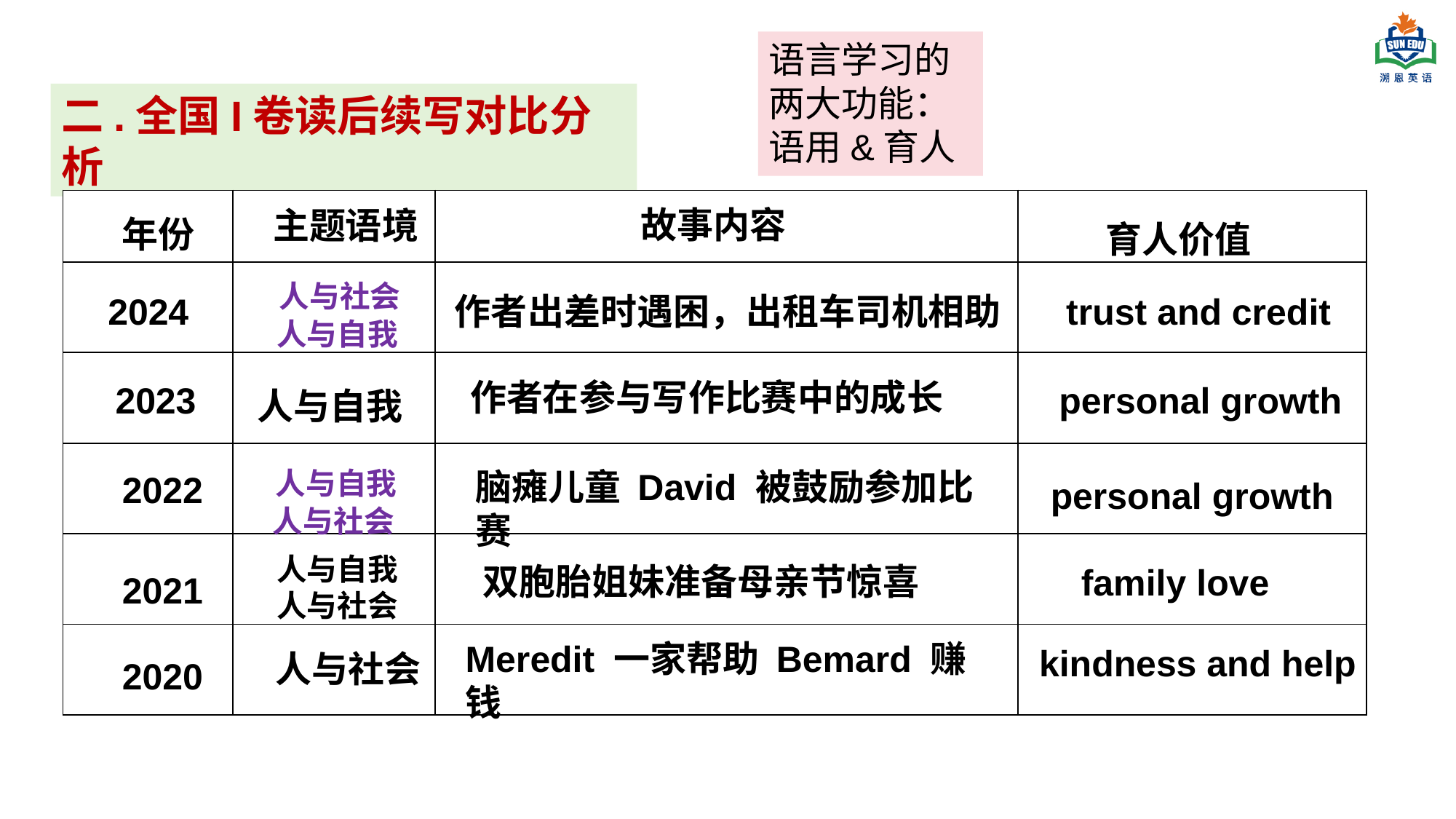

语言学习的
两大功能：
语用&育人
二.全国I卷读后续写对比分析
|  |  |  |  |
| --- | --- | --- | --- |
|  |  |  |  |
|  |  |  |  |
|  |  |  |  |
|  |  |  |  |
|  |  |  |  |
 故事内容
 主题语境
 年份
 育人价值
 人与社会
 人与自我
 2024
作者出差时遇困，出租车司机相助
trust and credit
作者在参与写作比赛中的成长
 2023
personal growth
 人与自我
 人与自我
 人与社会
脑瘫儿童 David 被鼓励参加比赛
 2022
personal growth
 人与自我
 人与社会
双胞胎姐妹准备母亲节惊喜
family love
 2021
Meredit 一家帮助 Bemard 赚钱
kindness and help
 人与社会
 2020